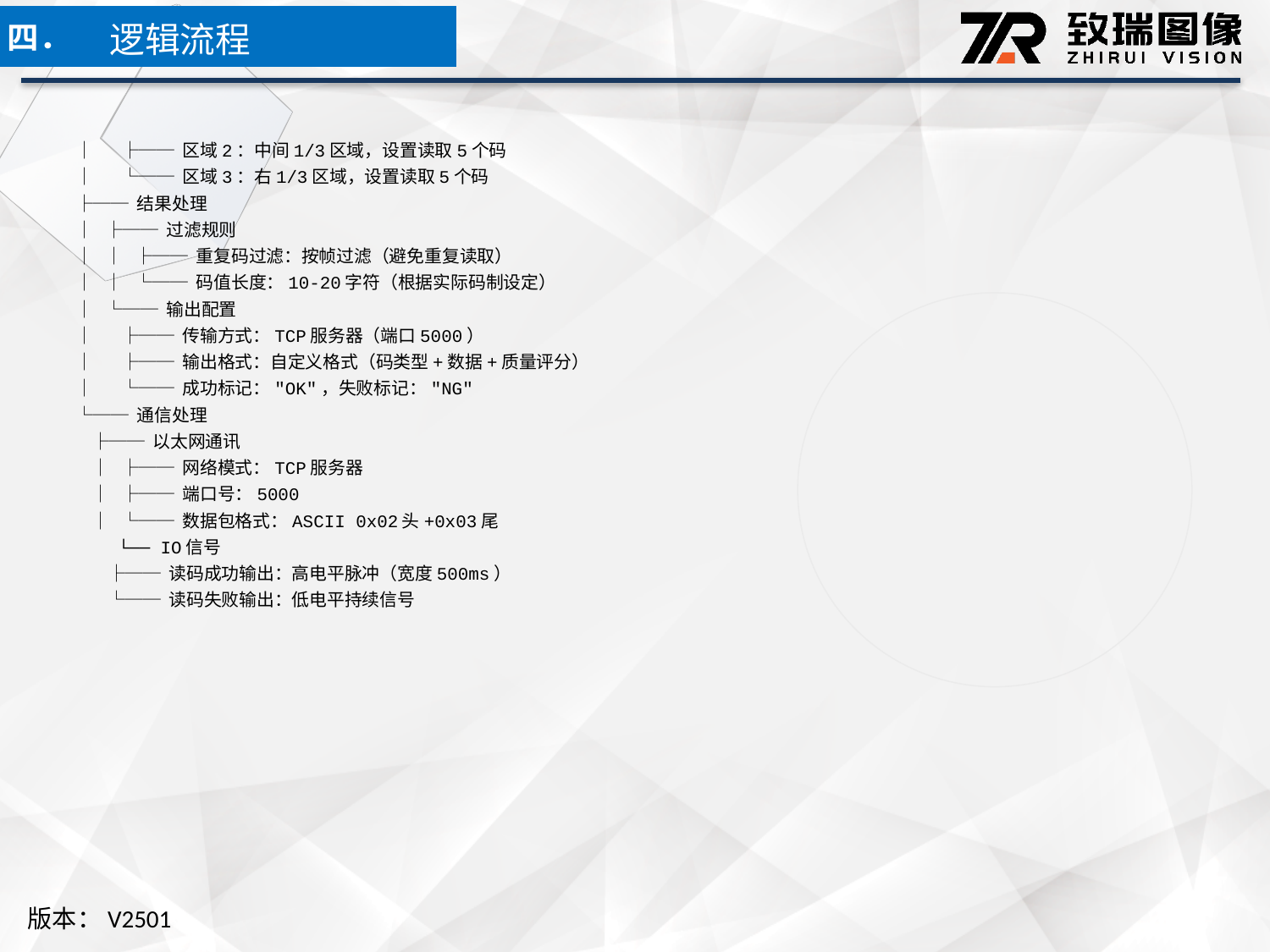

逻辑流程
四．

│       ├── 区域2：中间1/3区域，设置读取5个码
│       └── 区域3：右1/3区域，设置读取5个码
├── 结果处理
│   ├── 过滤规则
│   │   ├── 重复码过滤：按帧过滤（避免重复读取）
│   │   └── 码值长度：10-20字符（根据实际码制设定）
│   └── 输出配置
│       ├── 传输方式：TCP服务器（端口5000）
│       ├── 输出格式：自定义格式（码类型+数据+质量评分）
│       └── 成功标记："OK"，失败标记："NG"
└── 通信处理
    ├── 以太网通讯
    │   ├── 网络模式：TCP服务器
    │   ├── 端口号：5000
    │   └── 数据包格式：ASCII 0x02头+0x03尾
    └── IO信号
        ├── 读码成功输出：高电平脉冲（宽度500ms）
        └── 读码失败输出：低电平持续信号